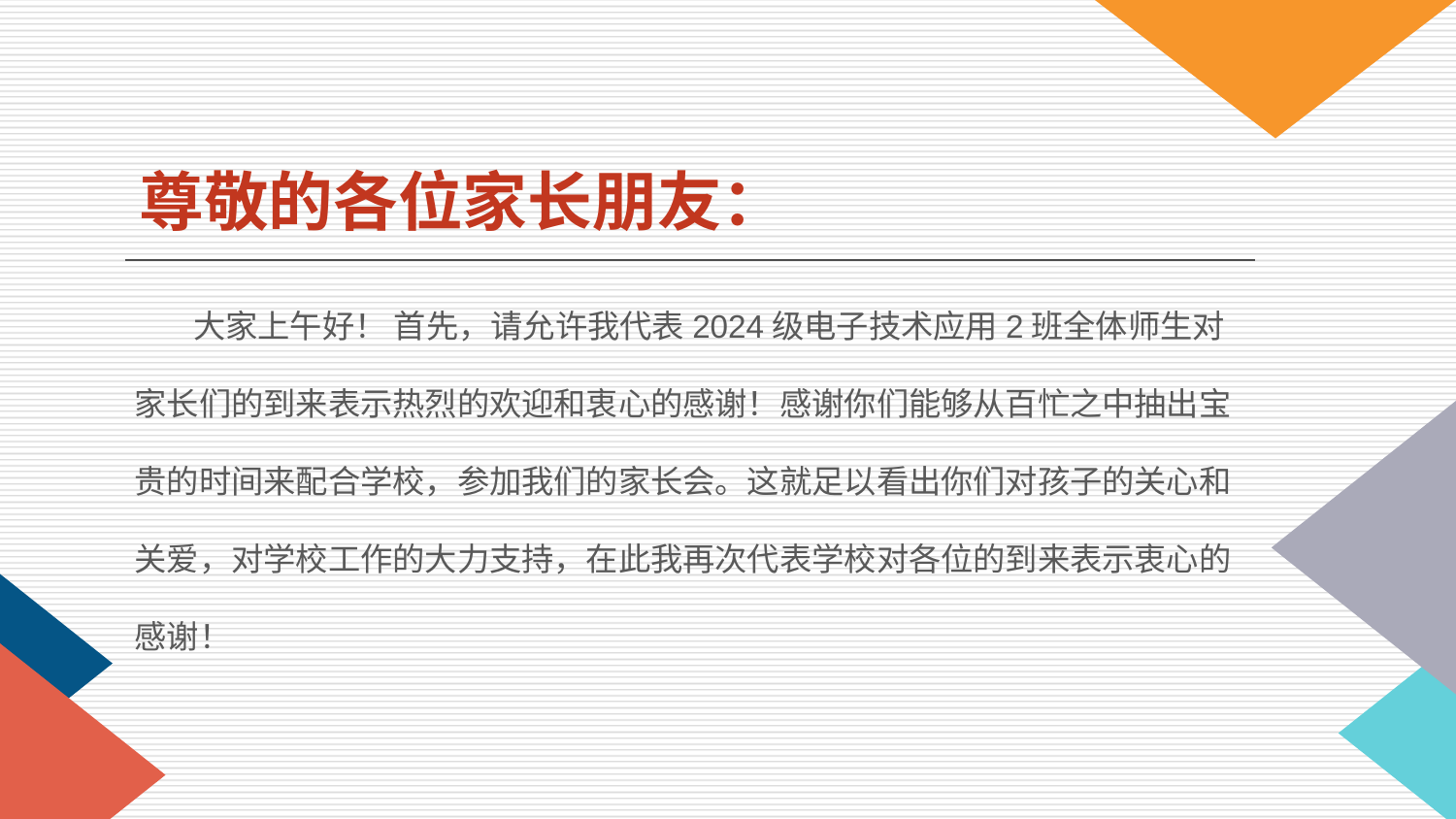

尊敬的各位家长朋友：
       大家上午好！ 首先，请允许我代表2024级电子技术应用2班全体师生对家长们的到来表示热烈的欢迎和衷心的感谢！感谢你们能够从百忙之中抽出宝贵的时间来配合学校，参加我们的家长会。这就足以看出你们对孩子的关心和关爱，对学校工作的大力支持，在此我再次代表学校对各位的到来表示衷心的感谢！